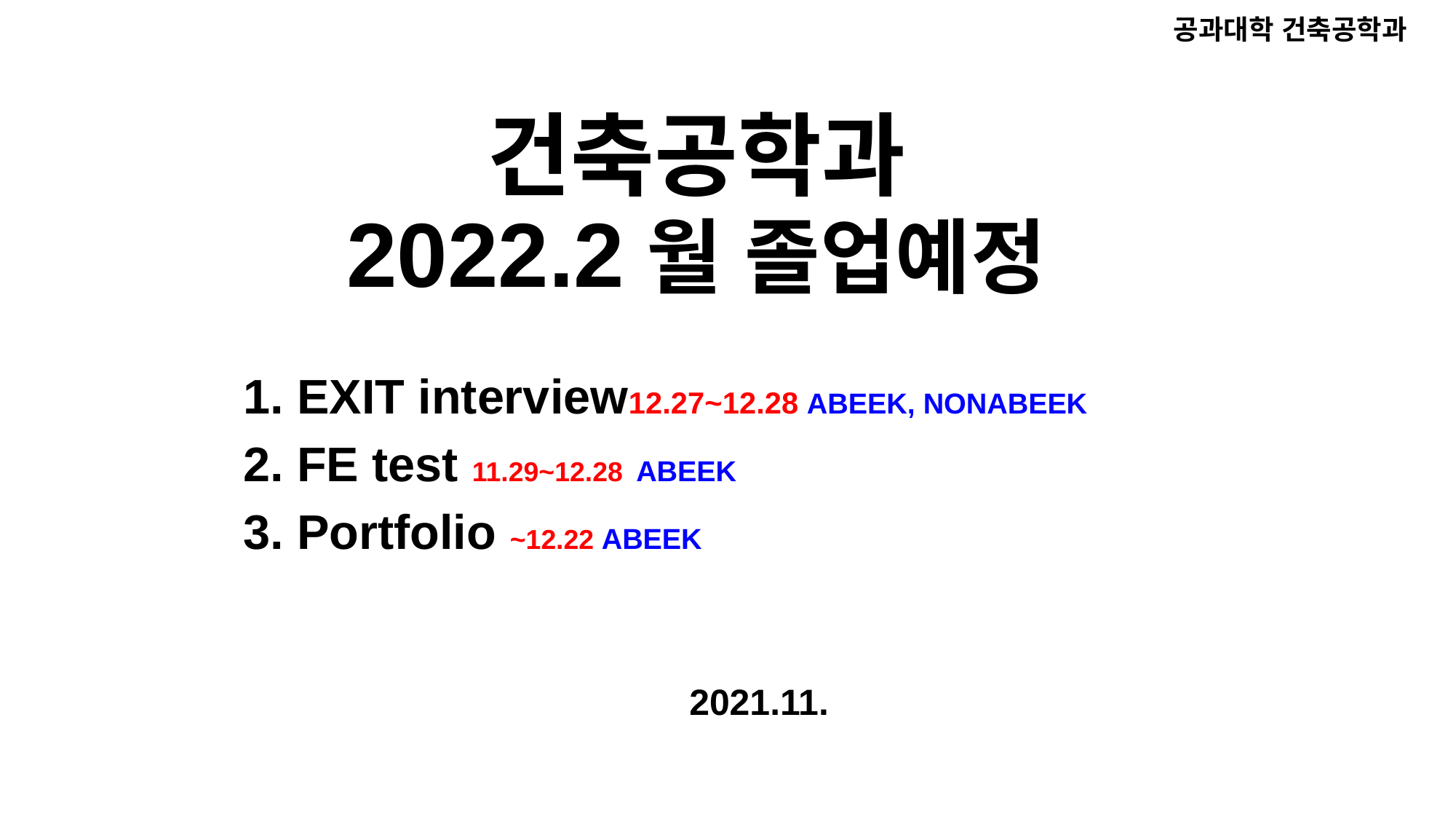

공과대학 건축공학과
# 건축공학과 2022.2월 졸업예정
1. EXIT interview12.27~12.28 ABEEK, NONABEEK
2. FE test 11.29~12.28 ABEEK
3. Portfolio ~12.22 ABEEK

2021.11.